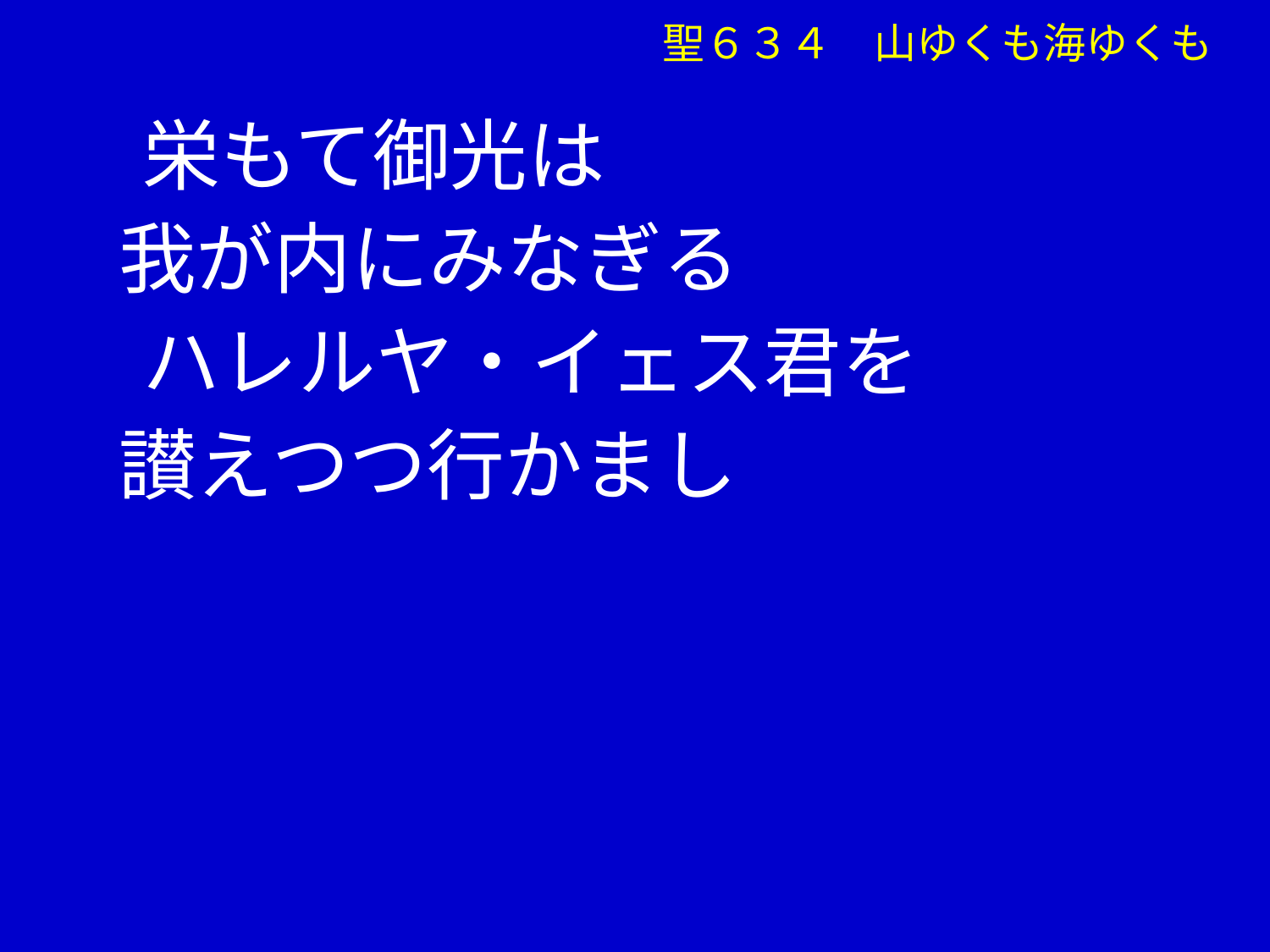

聖６３４　山ゆくも海ゆくも
　 栄もて御光は
   我が内にみなぎる
　 ハレルヤ・イェス君を
   讃えつつ行かまし